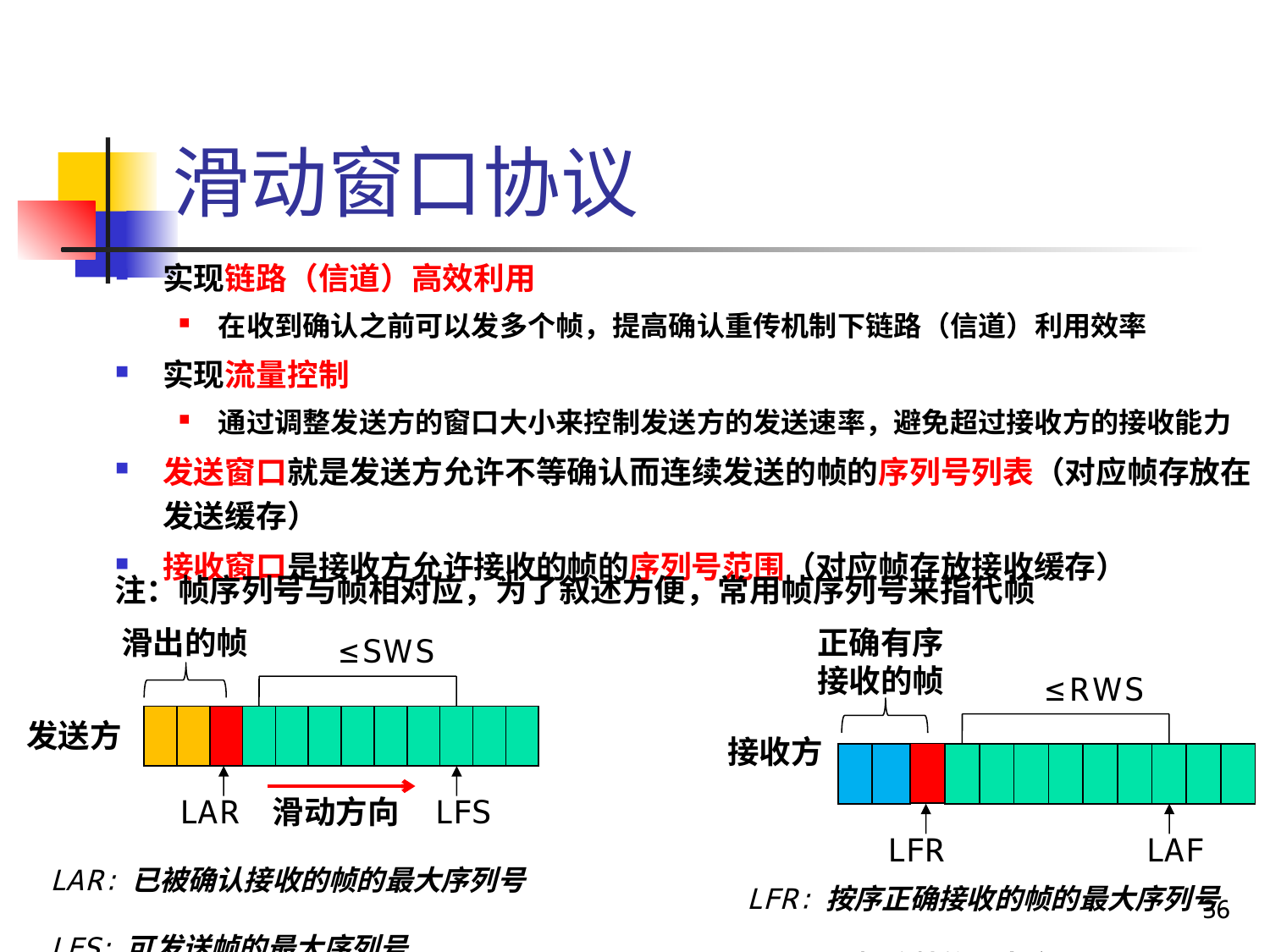

# 滑动窗口协议
实现链路（信道）高效利用
在收到确认之前可以发多个帧，提高确认重传机制下链路（信道）利用效率
实现流量控制
通过调整发送方的窗口大小来控制发送方的发送速率，避免超过接收方的接收能力
发送窗口就是发送方允许不等确认而连续发送的帧的序列号列表（对应帧存放在发送缓存）
接收窗口是接收方允许接收的帧的序列号范围（对应帧存放接收缓存）
注：帧序列号与帧相对应，为了叙述方便，常用帧序列号来指代帧
滑出的帧
≤SWS

发送方

LAR
滑动方向
LFS
正确有序接收的帧
≤RWS

接收方

LFR
LAF
LAR: 已被确认接收的帧的最大序列号
LFS: 可发送帧的最大序列号
36
LFR: 按序正确接收的帧的最大序列号
LAF: 可接收帧的最大序列号